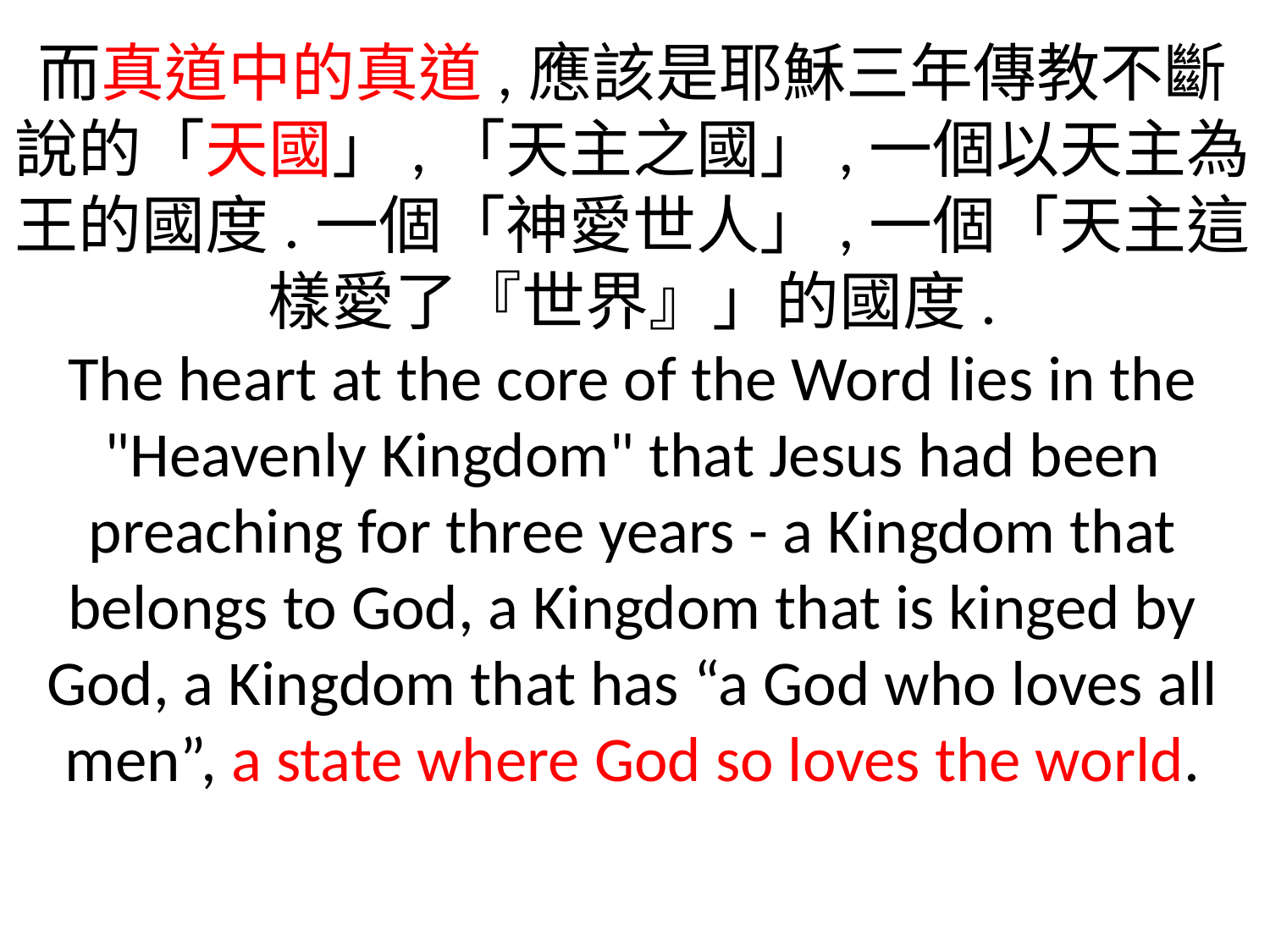

而真道中的真道,應該是耶穌三年傳教不斷說的「天國」,「天主之國」,一個以天主為王的國度.一個「神愛世人」,一個「天主這樣愛了『世界』」的國度.
The heart at the core of the Word lies in the "Heavenly Kingdom" that Jesus had been preaching for three years - a Kingdom that belongs to God, a Kingdom that is kinged by God, a Kingdom that has “a God who loves all men”, a state where God so loves the world.